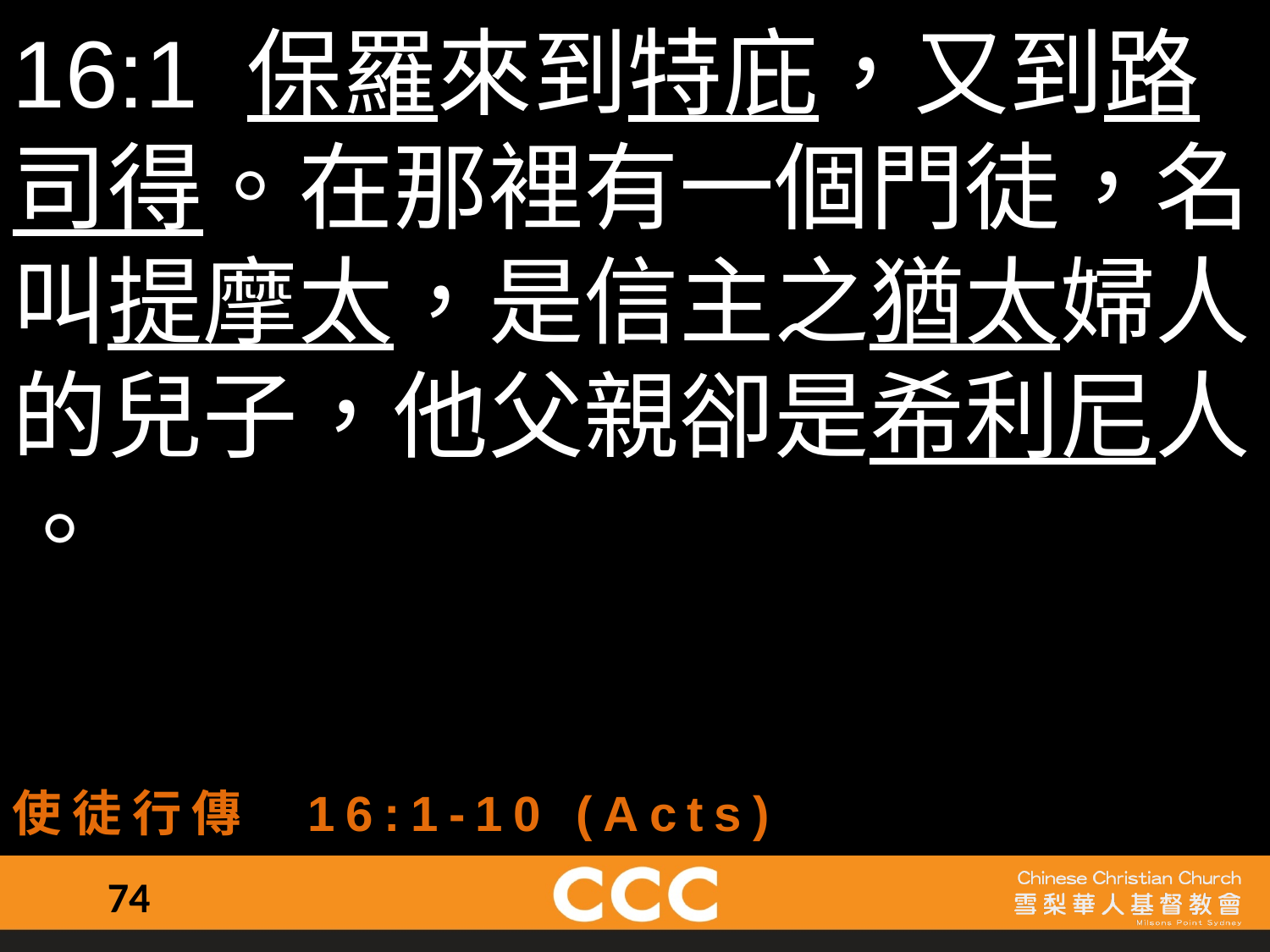

16:1 保羅來到特庇，又到路司得。在那裡有一個門徒，名叫提摩太，是信主之猶太婦人的兒子，他父親卻是希利尼人
。
使徒行傳  16:1-10 (Acts)
74